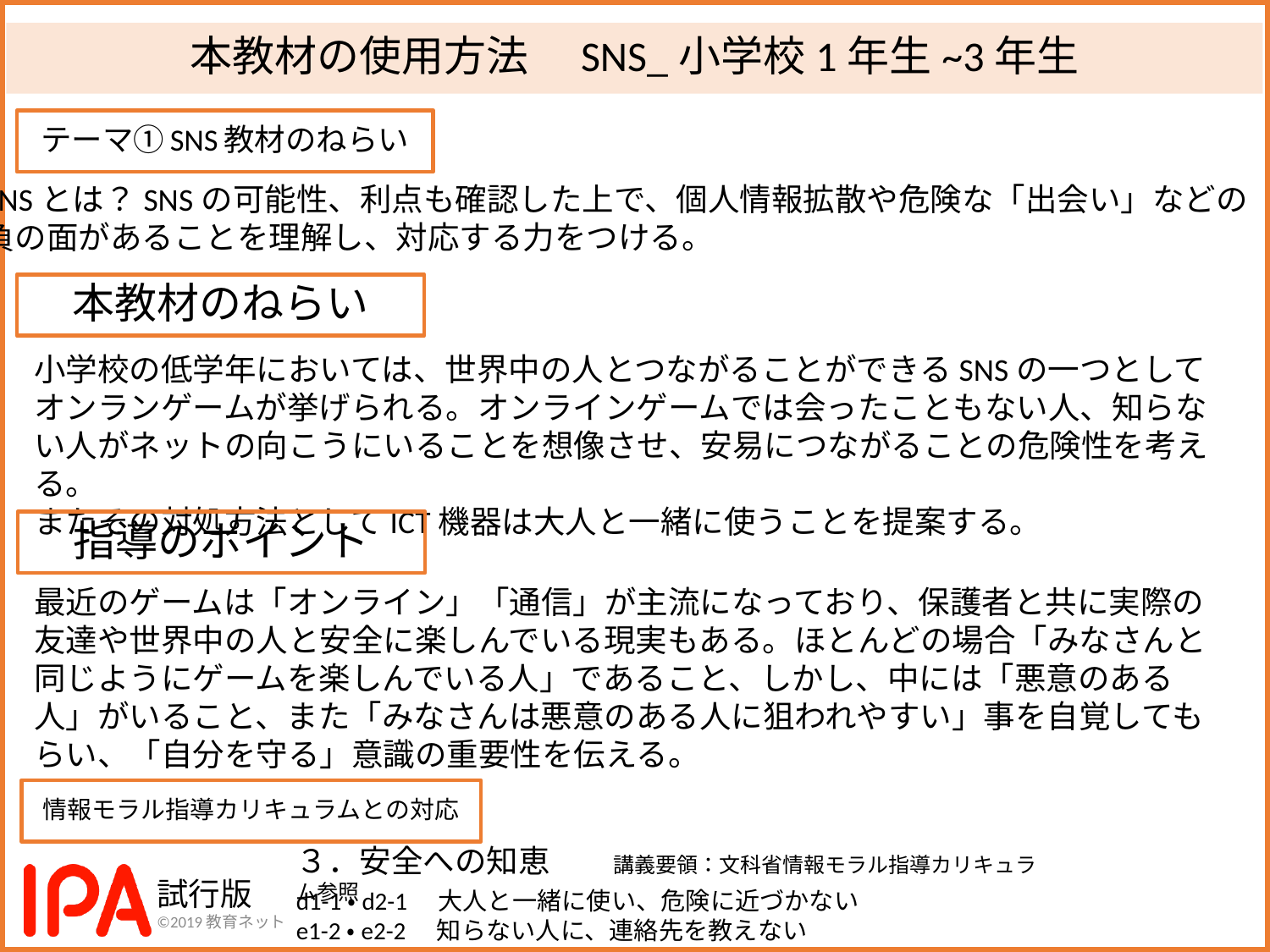

# 本教材の使用方法　SNS_小学校1年生~3年生
テーマ①SNS教材のねらい
SNSとは？SNSの可能性、利点も確認した上で、個人情報拡散や危険な「出会い」などの
負の面があることを理解し、対応する力をつける。
本教材のねらい
小学校の低学年においては、世界中の人とつながることができるSNSの一つとして
オンランゲームが挙げられる。オンラインゲームでは会ったこともない人、知らない人がネットの向こうにいることを想像させ、安易につながることの危険性を考える。
またその対処方法としてICT機器は大人と一緒に使うことを提案する。
指導のポイント
最近のゲームは「オンライン」「通信」が主流になっており、保護者と共に実際の友達や世界中の人と安全に楽しんでいる現実もある。ほとんどの場合「みなさんと同じようにゲームを楽しんでいる人」であること、しかし、中には「悪意のある人」がいること、また「みなさんは悪意のある人に狙われやすい」事を自覚してもらい、「自分を守る」意識の重要性を伝える。
情報モラル指導カリキュラムとの対応
３．安全への知恵　　講義要領：文科省情報モラル指導カリキュラム参照
d1-1・d2-1　大人と一緒に使い、危険に近づかない
e1-2・e2-2　知らない人に、連絡先を教えない